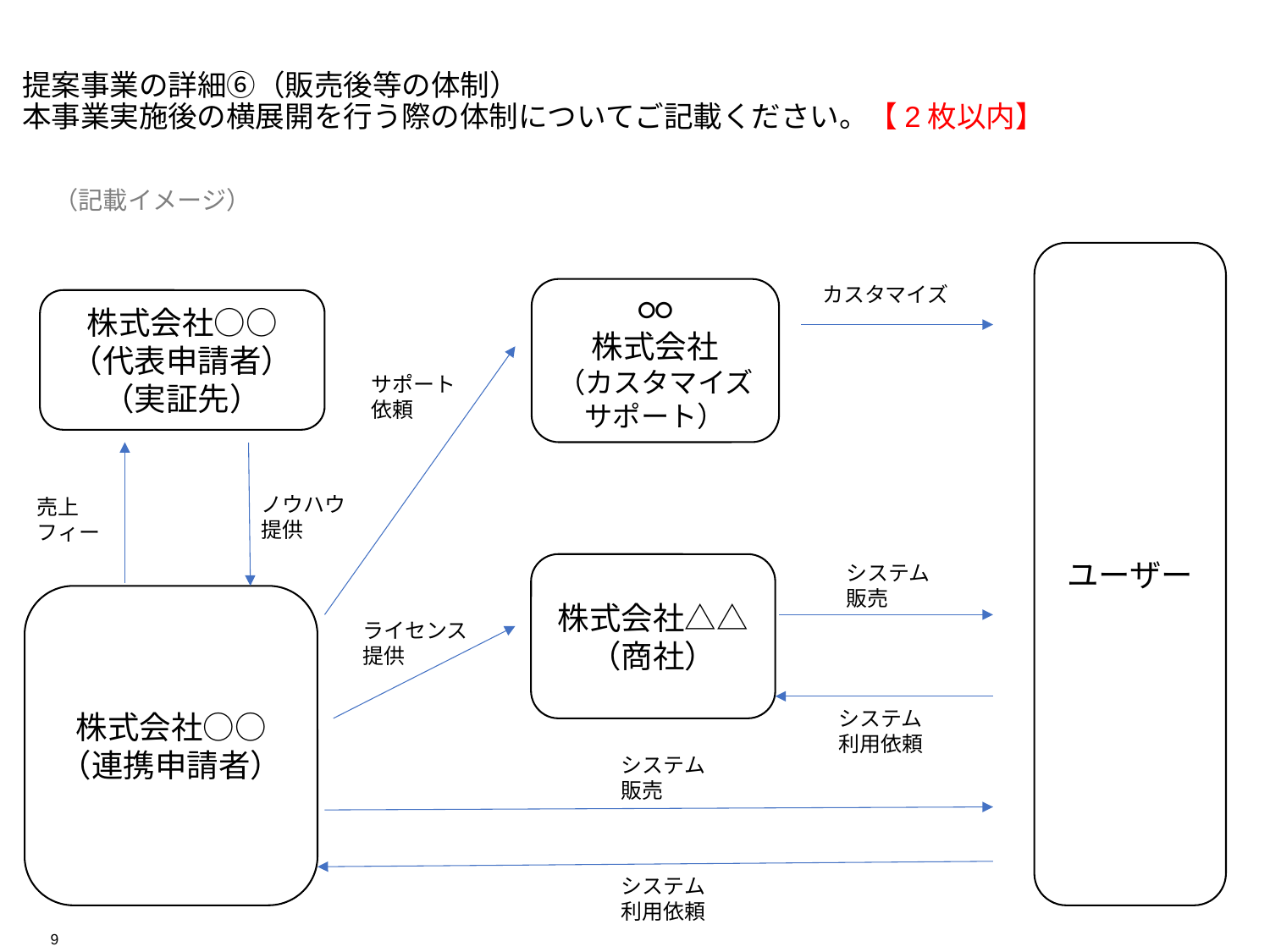

# 提案事業の詳細⑥（販売後等の体制） 本事業実施後の横展開を行う際の体制についてご記載ください。【2枚以内】
（記載イメージ）
ユーザー
カスタマイズ
○○
株式会社
（カスタマイズサポート）
株式会社○○
（代表申請者）
（実証先）
サポート依頼
ノウハウ提供
売上フィー
システム販売
株式会社△△
（商社）
株式会社○○
（連携申請者）
ライセンス提供
システム利用依頼
システム販売
システム利用依頼
9